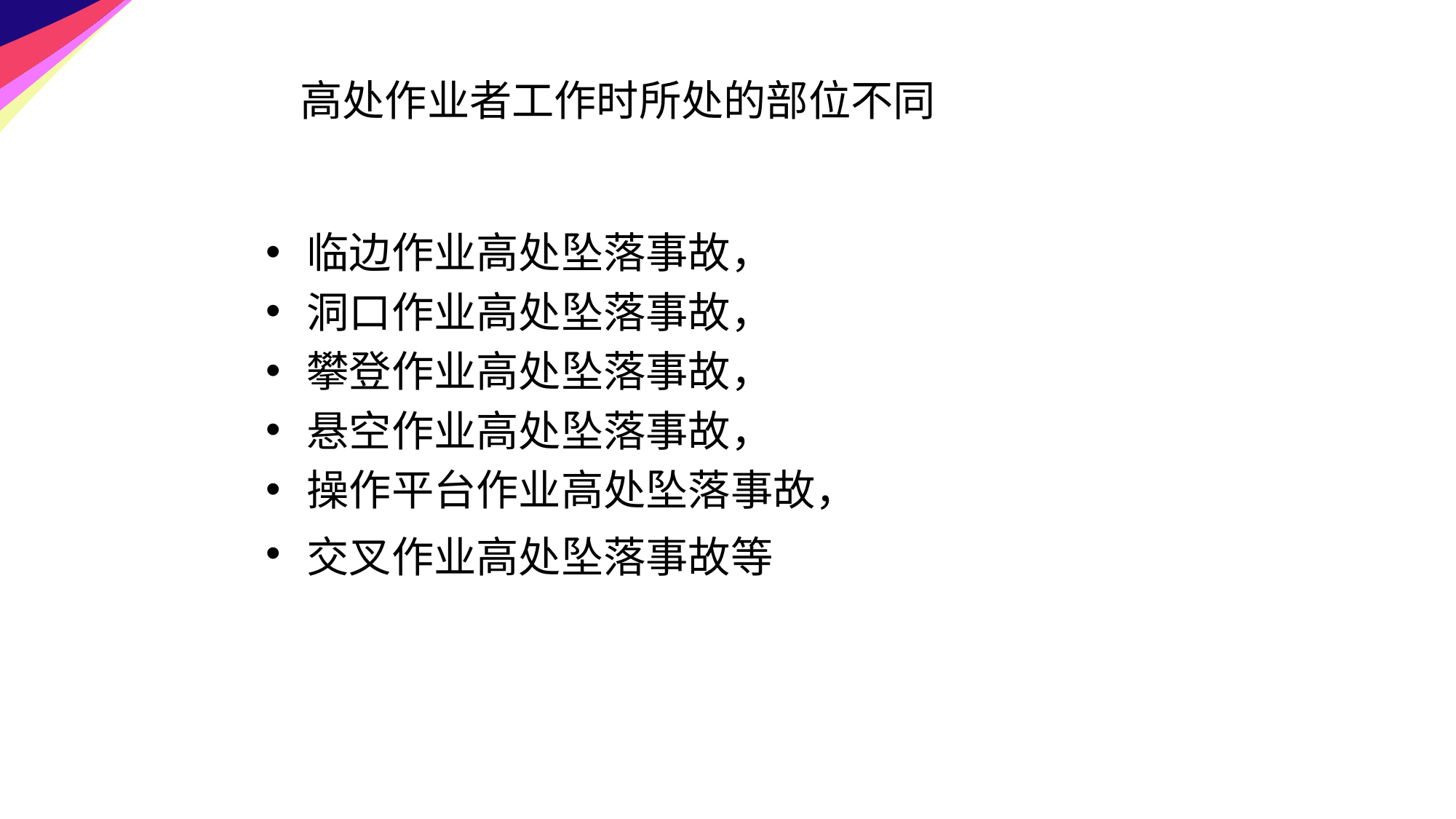

高处作业者工作时所处的部位不同
临边作业高处坠落事故，
洞口作业高处坠落事故，
攀登作业高处坠落事故，
悬空作业高处坠落事故，
操作平台作业高处坠落事故，
交叉作业高处坠落事故等